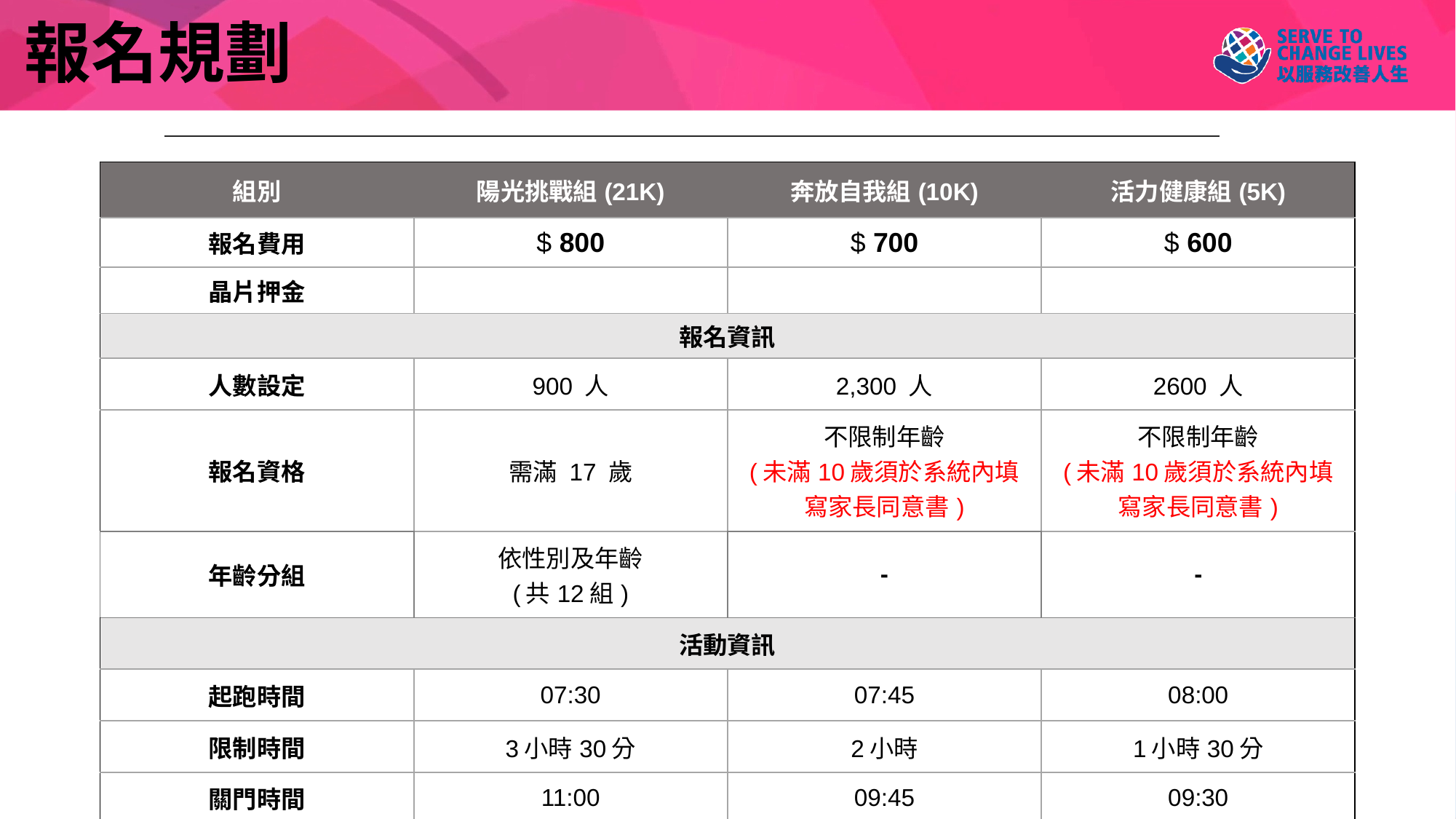

# 報名規劃
| 組別 | 陽光挑戰組(21K) | 奔放自我組(10K) | 活力健康組(5K) |
| --- | --- | --- | --- |
| 報名費用 | $ 800 | $ 700 | $ 600 |
| 晶片押金 |  |  |  |
| 報名資訊 |  |  |  |
| 人數設定 | 900 人 | 2,300 人 | 2600 人 |
| 報名資格 | 需滿 17 歲 | 不限制年齡 (未滿10歲須於系統內填寫家長同意書) | 不限制年齡 (未滿10歲須於系統內填寫家長同意書) |
| 年齡分組 | 依性別及年齡 (共12組) | - | - |
| 活動資訊 |  |  |  |
| 起跑時間 | 07:30 | 07:45 | 08:00 |
| 限制時間 | 3小時30分 | 2小時 | 1小時30分 |
| 關門時間 | 11:00 | 09:45 | 09:30 |